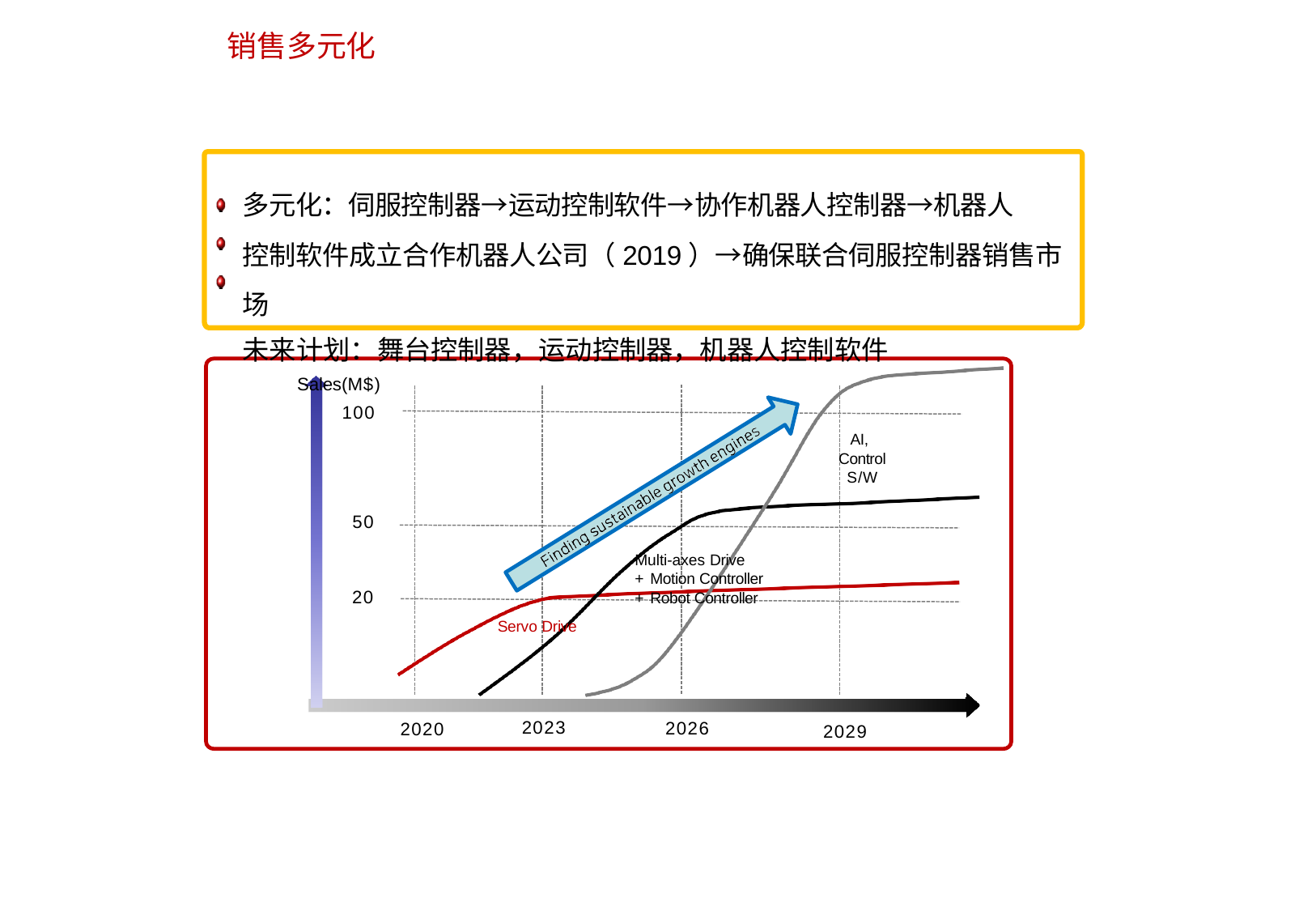

# 销售多元化

多元化：伺服控制器→运动控制软件→协作机器人控制器→机器人
控制软件成立合作机器人公司（2019）→确保联合伺服控制器销售市场
未来计划：舞台控制器，运动控制器，机器人控制软件

Sales(M$)
100

AI,
Control S/W
50
Multi-axes Drive
+ Motion Controller
+ Robot Controller
20
Servo Drive
2023
2026
2020
2029